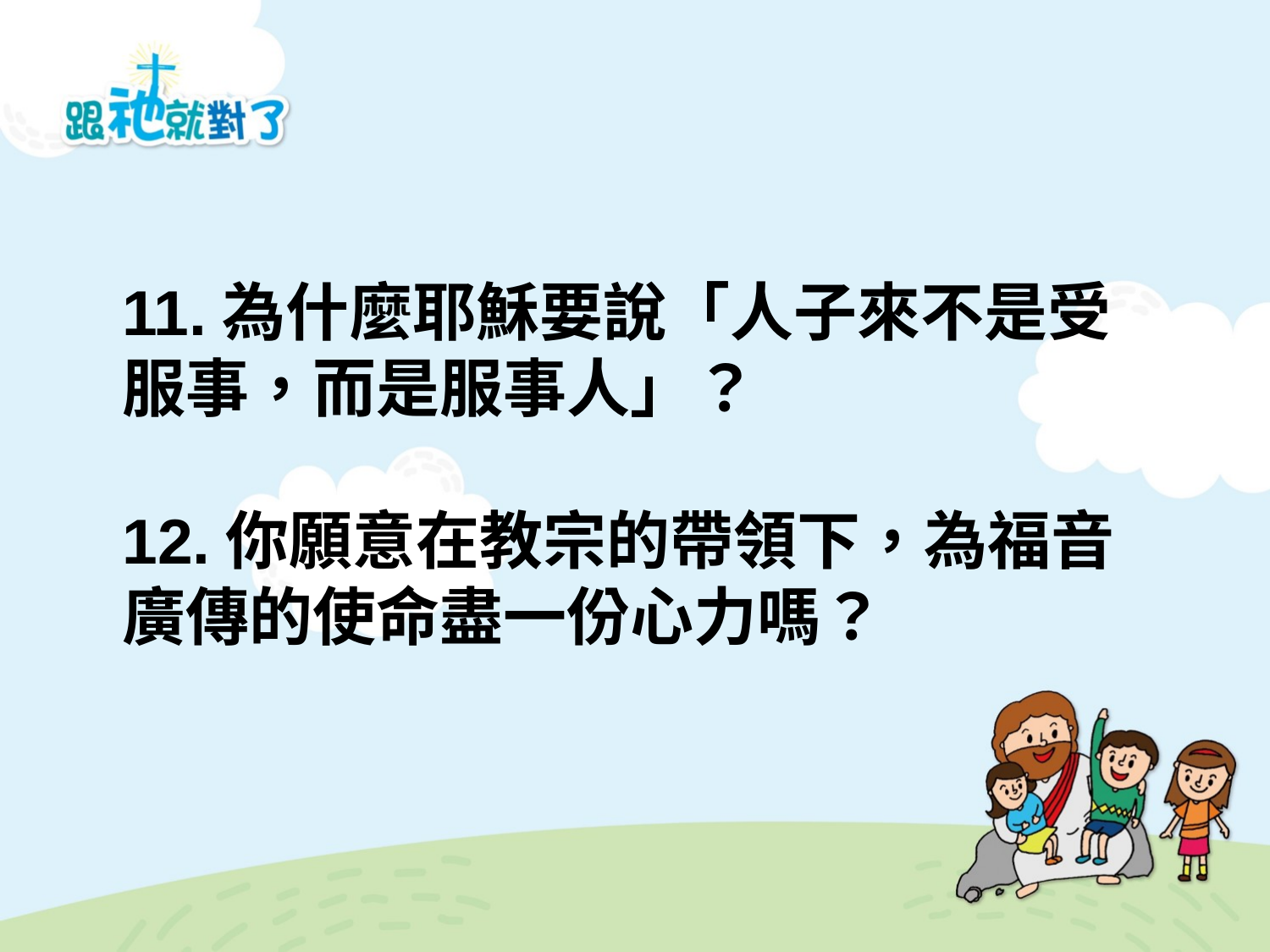

11.為什麼耶穌要說「人子來不是受服事，而是服事人」？

12.你願意在教宗的帶領下，為福音廣傳的使命盡一份心力嗎？